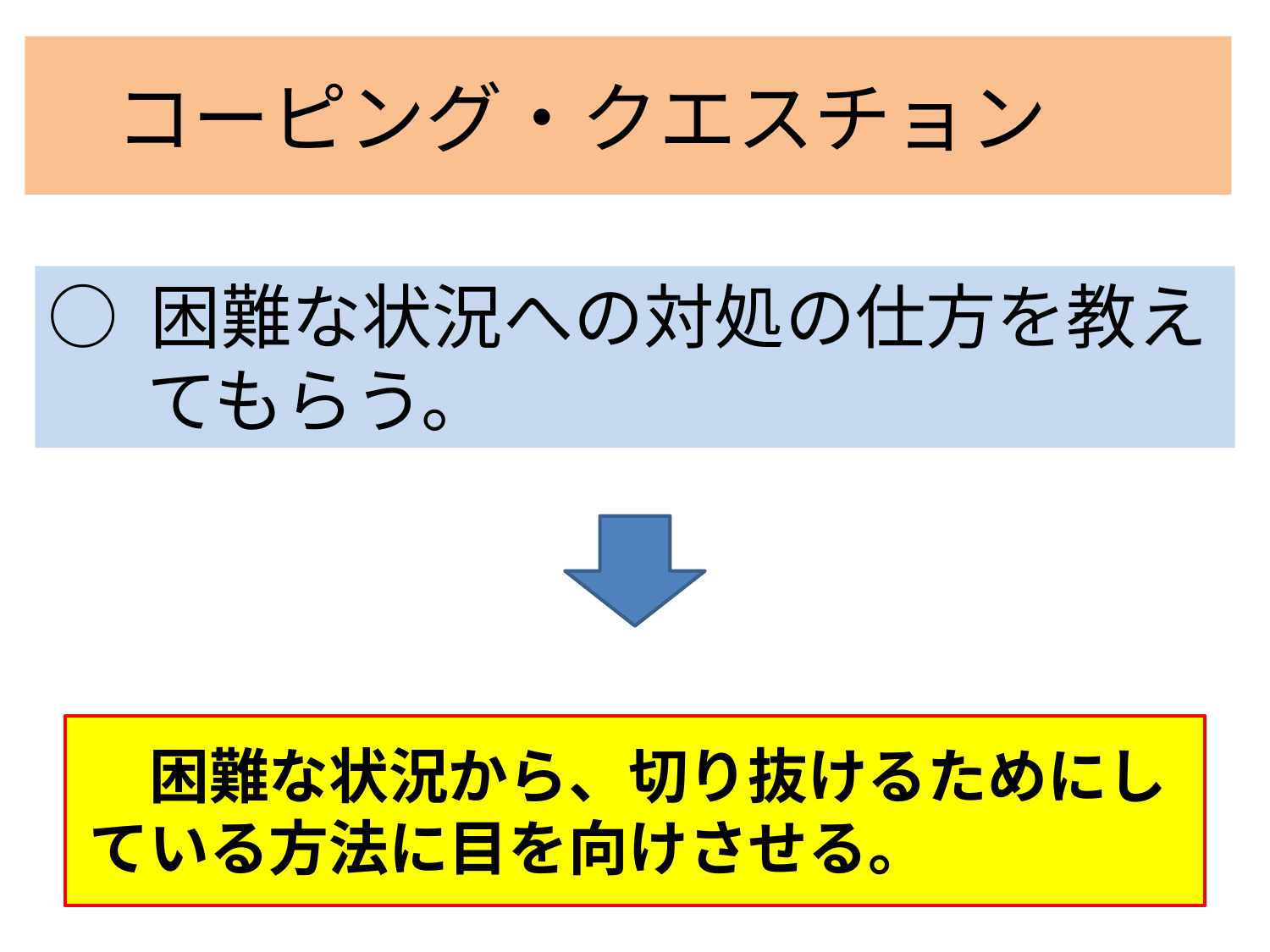

# コーピング・クエスチョン
○ 困難な状況への対処の仕方を教えてもらう。

　困難な状況から、切り抜けるためにしている方法に目を向けさせる。